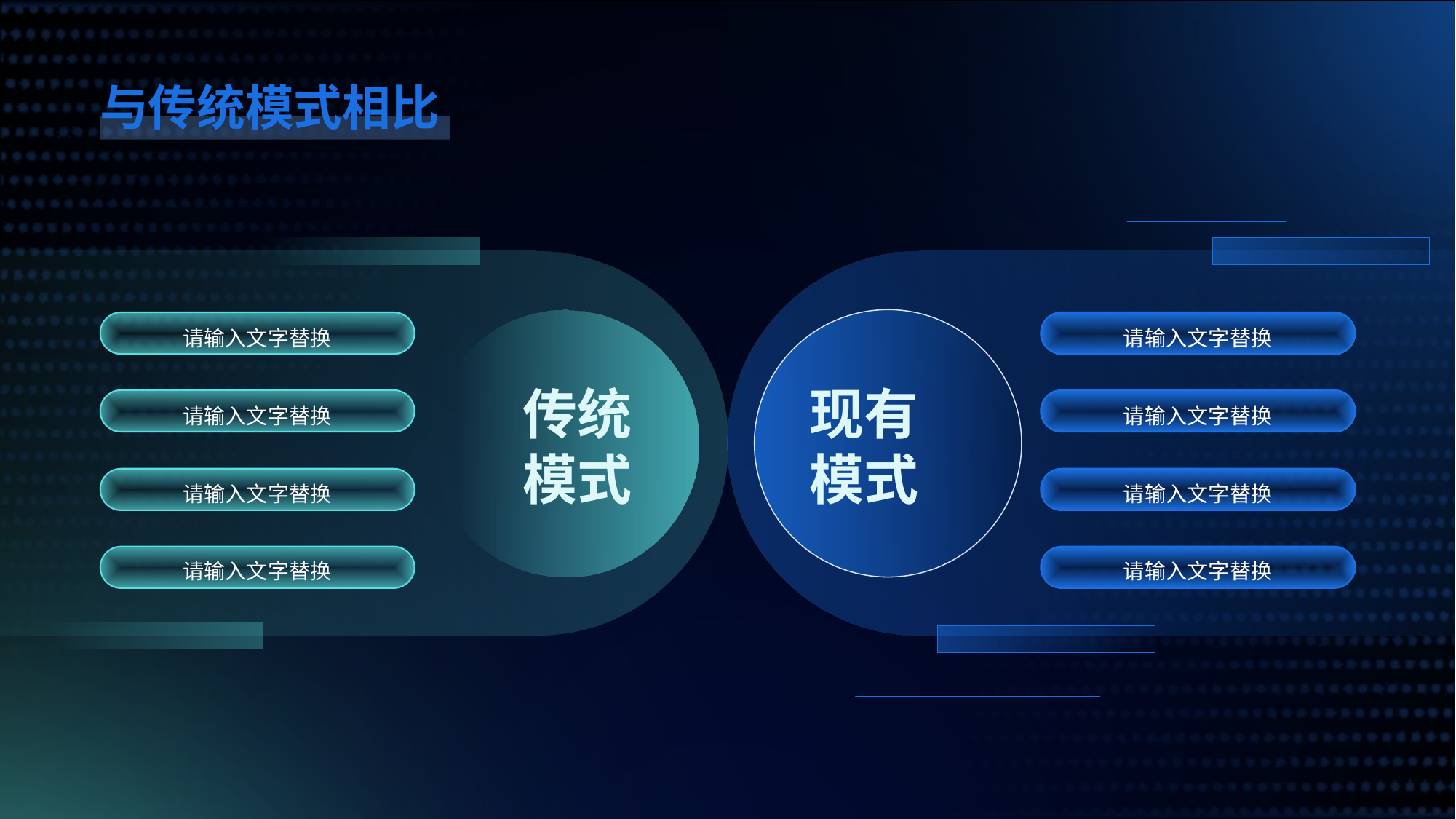

与传统模式相比

请输入文字替换
请输入文字替换

传统
模式
现有
模式
请输入文字替换
请输入文字替换

请输入文字替换
请输入文字替换

请输入文字替换
请输入文字替换